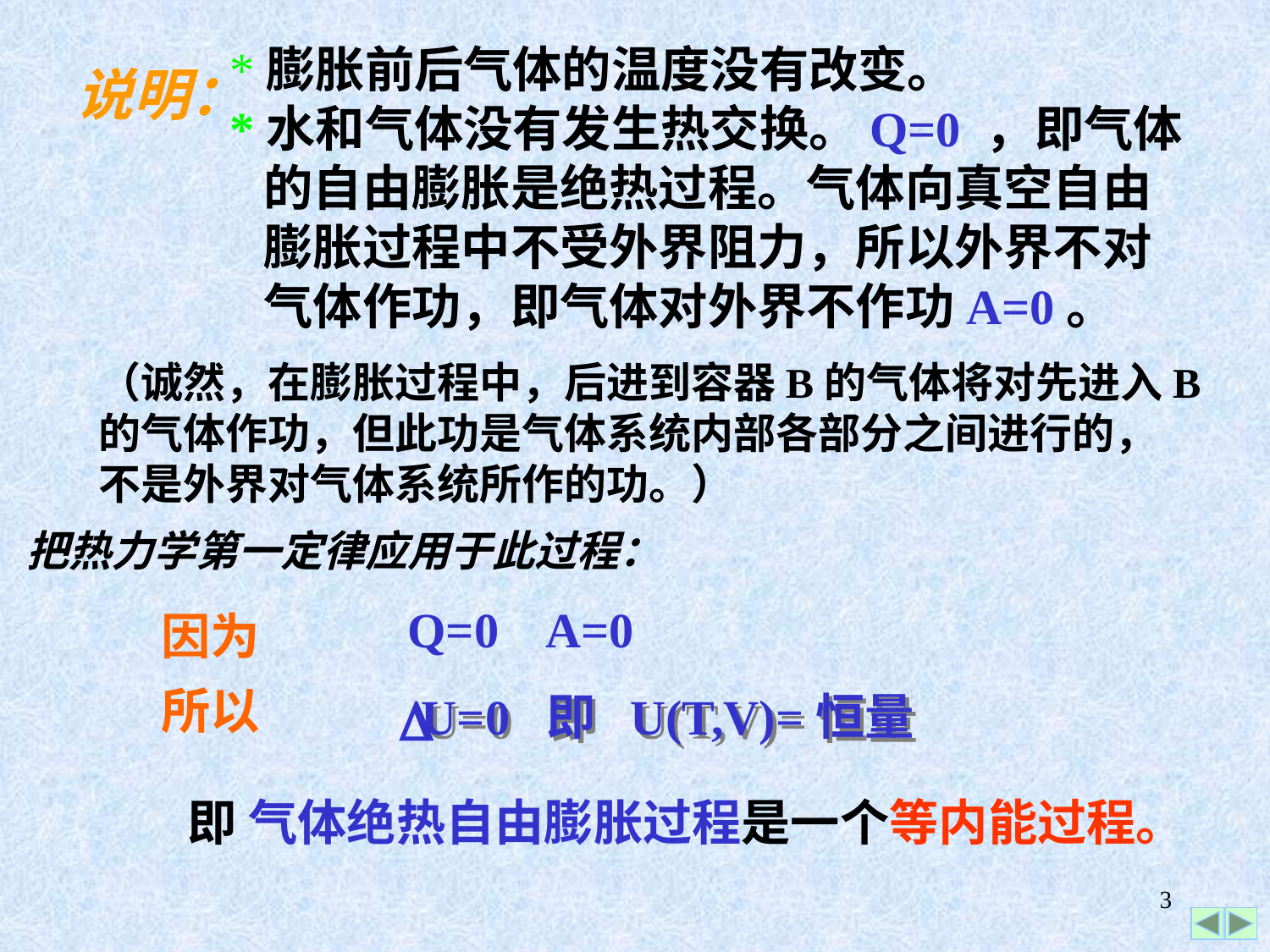

*膨胀前后气体的温度没有改变。
*水和气体没有发生热交换。Q=0 ，即气体
  的自由膨胀是绝热过程。气体向真空自由
  膨胀过程中不受外界阻力，所以外界不对
  气体作功，即气体对外界不作功A=0。
说明：
（诚然，在膨胀过程中，后进到容器B的气体将对先进入B
的气体作功，但此功是气体系统内部各部分之间进行的，
不是外界对气体系统所作的功。）
把热力学第一定律应用于此过程：
Q=0    A=0
因为
所以
 U=0  即  U(T,V)=恒量
Δ
即 气体绝热自由膨胀过程是一个等内能过程。
3